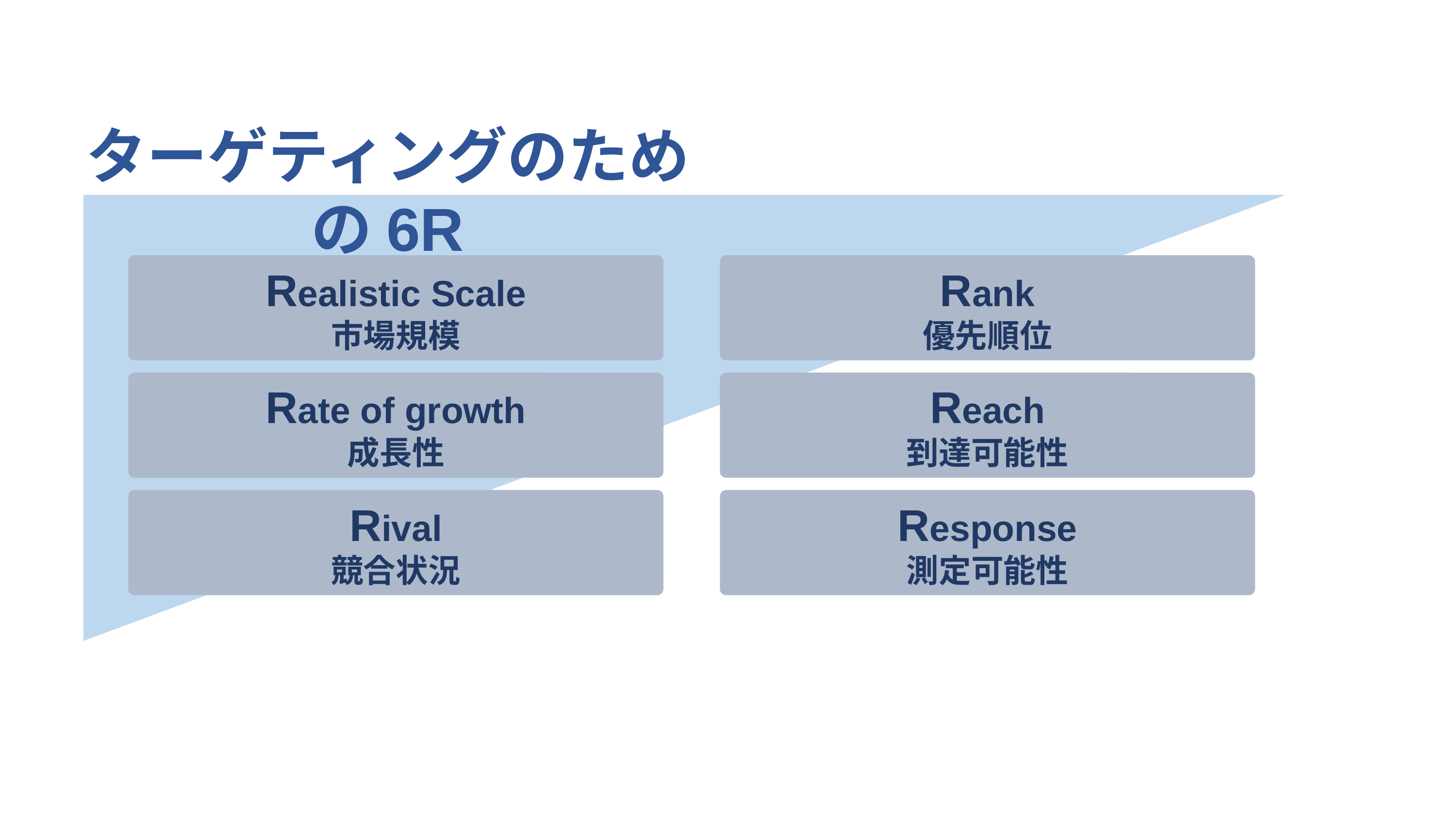

ターゲティングのための6R

Realistic Scale
市場規模
Rank
優先順位
Rate of growth
成長性
Reach
到達可能性
Rival
競合状況
Response
測定可能性